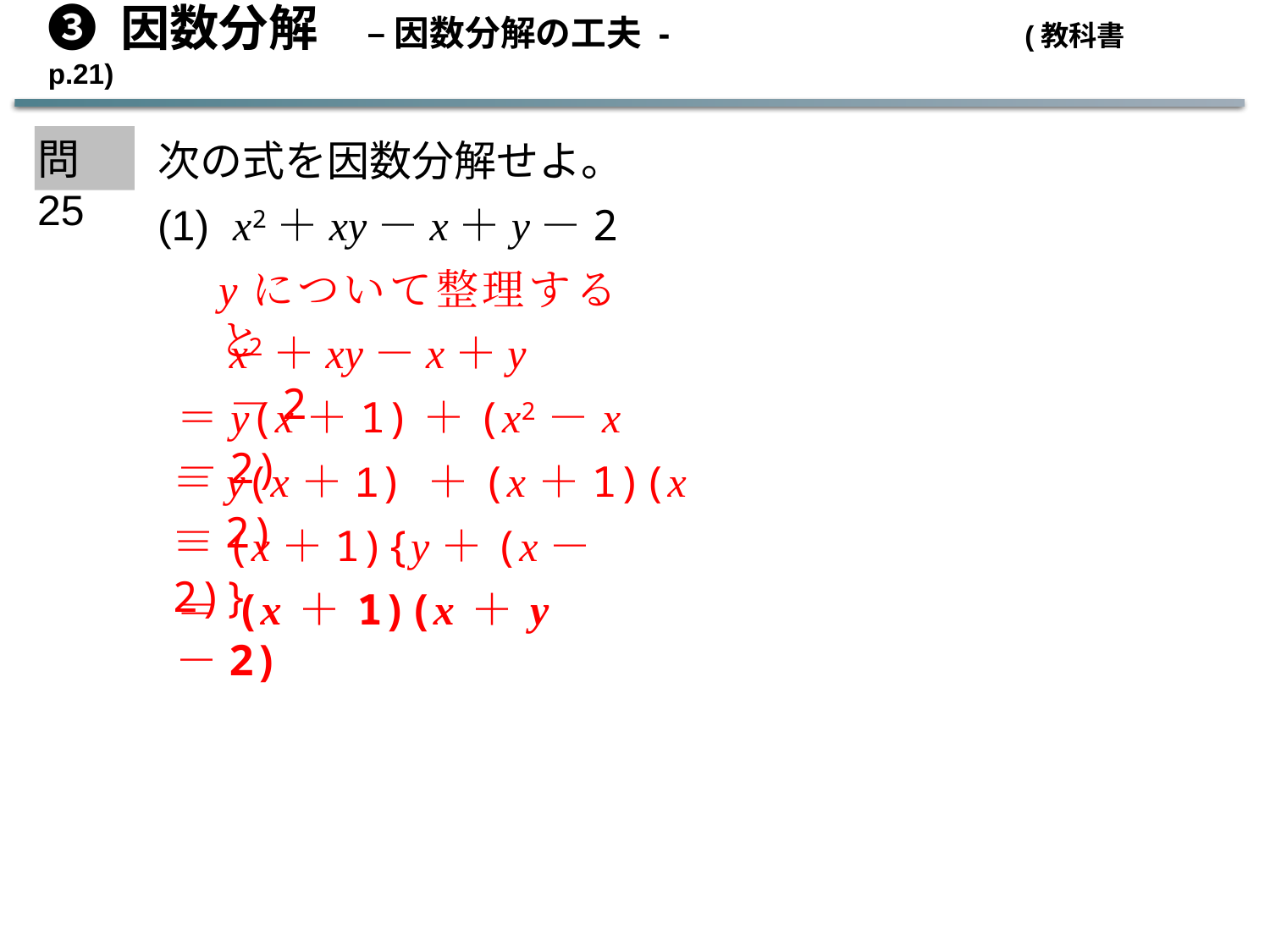

➌ 因数分解　– 因数分解の工夫 -			         (教科書 p.21)
問25

次の式を因数分解せよ。
(1)  x2＋xy－x＋y－2
yについて整理すると
x2＋xy－x＋y－2
＝y(x＋1)＋(x2－x－2)
＝y(x＋1) ＋(x＋1)(x－2)
＝(x＋1){y＋(x－2)}
＝(x＋1)(x＋y－2)